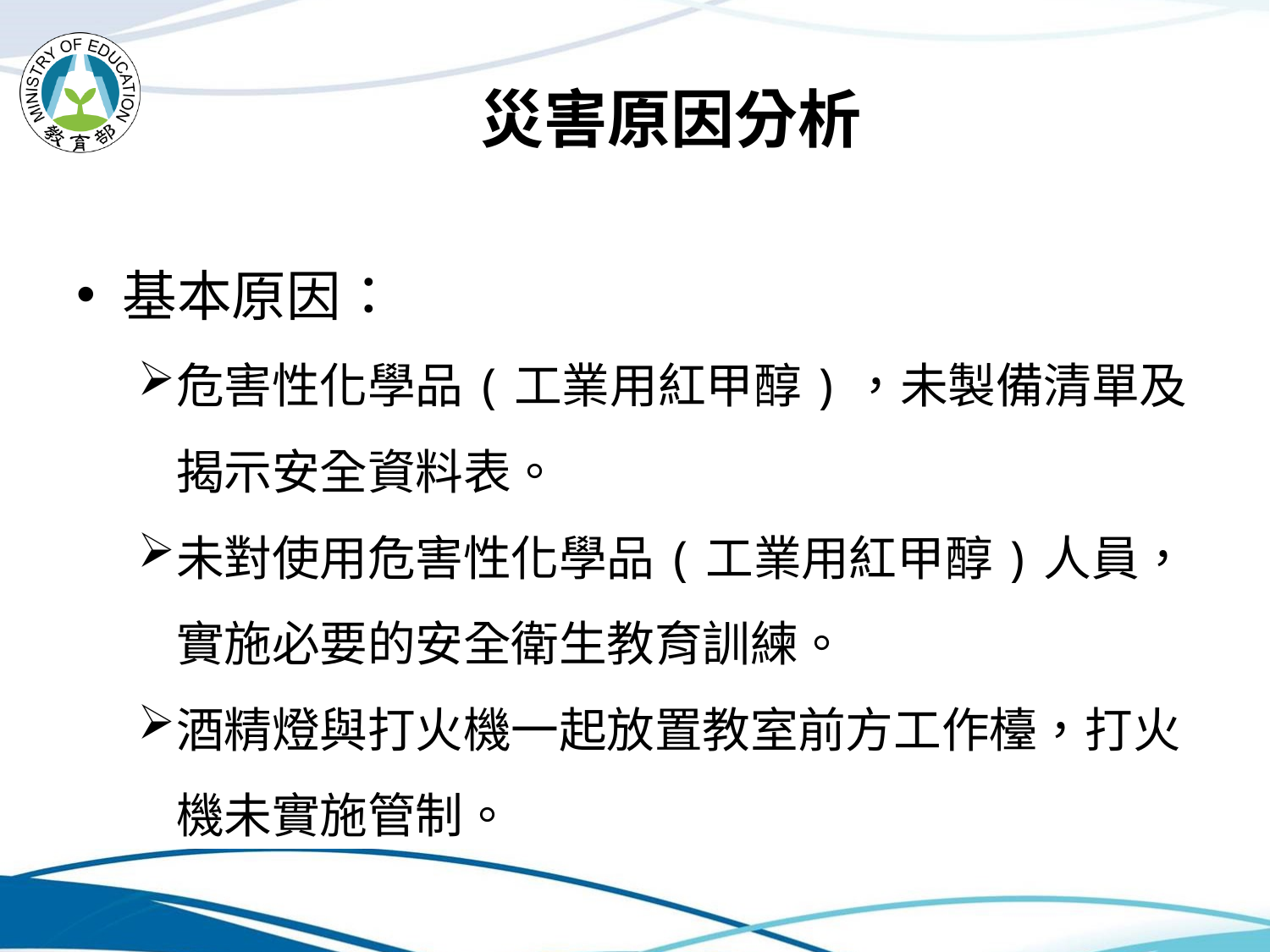

# 災害原因分析
基本原因：
危害性化學品(工業用紅甲醇)，未製備清單及揭示安全資料表。
未對使用危害性化學品(工業用紅甲醇)人員，實施必要的安全衛生教育訓練。
酒精燈與打火機一起放置教室前方工作檯，打火機未實施管制。